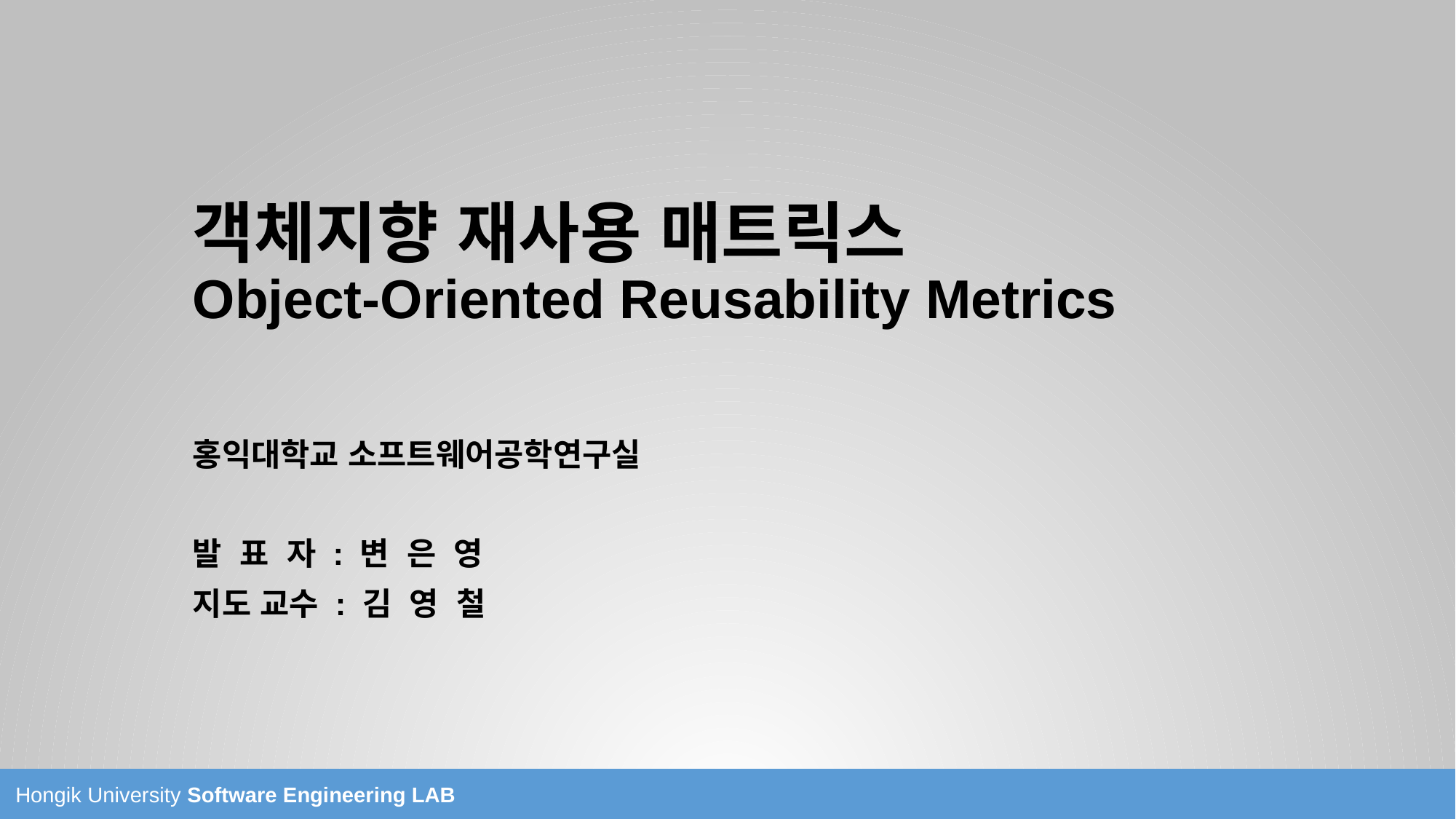

# 객체지향 재사용 매트릭스 Object-Oriented Reusability Metrics

홍익대학교 소프트웨어공학연구실

발  표  자 : 변  은  영
지도 교수 : 김  영  철